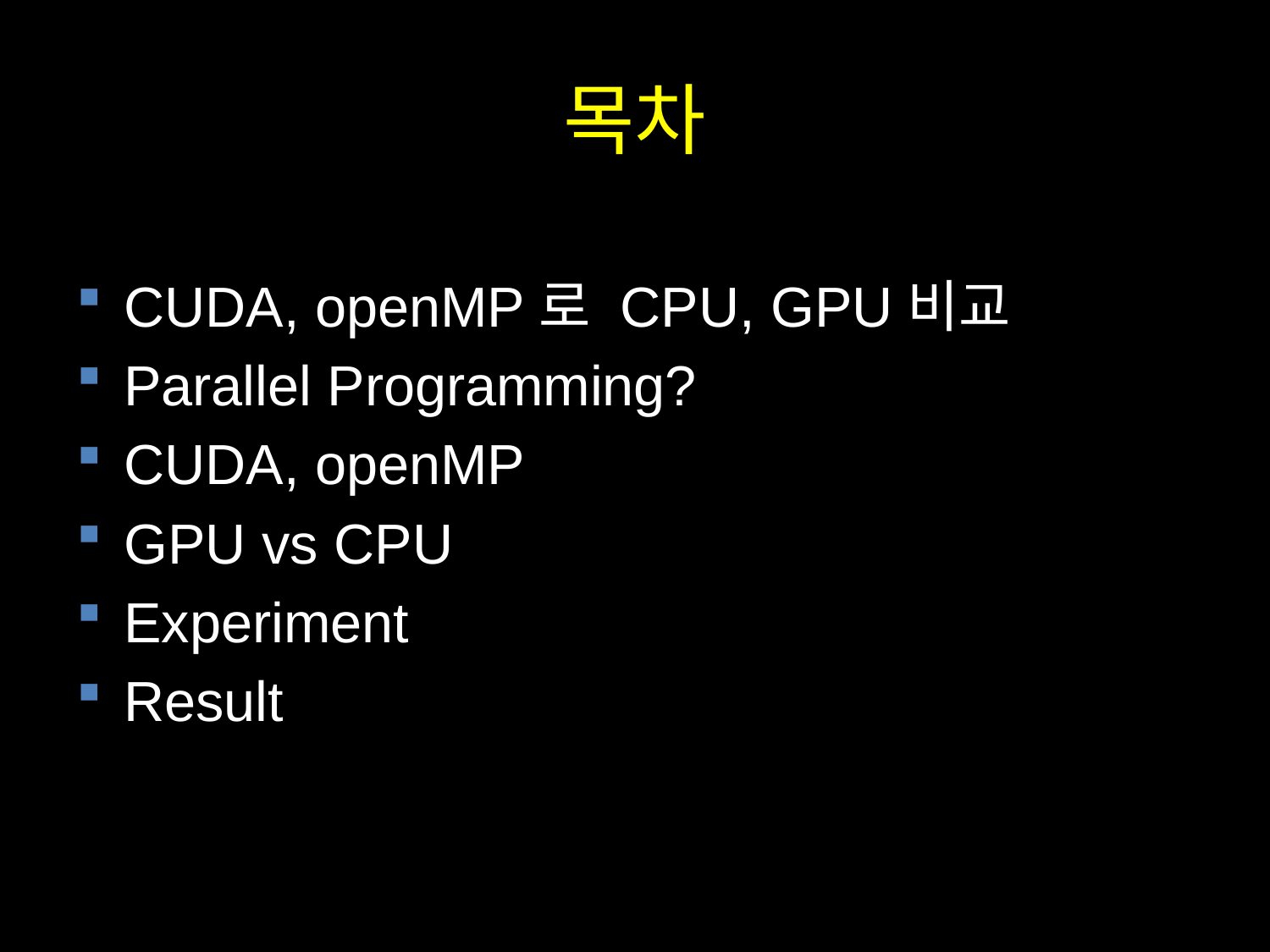

# 목차
CUDA, openMP로 CPU, GPU비교
Parallel Programming?
CUDA, openMP
GPU vs CPU
Experiment
Result